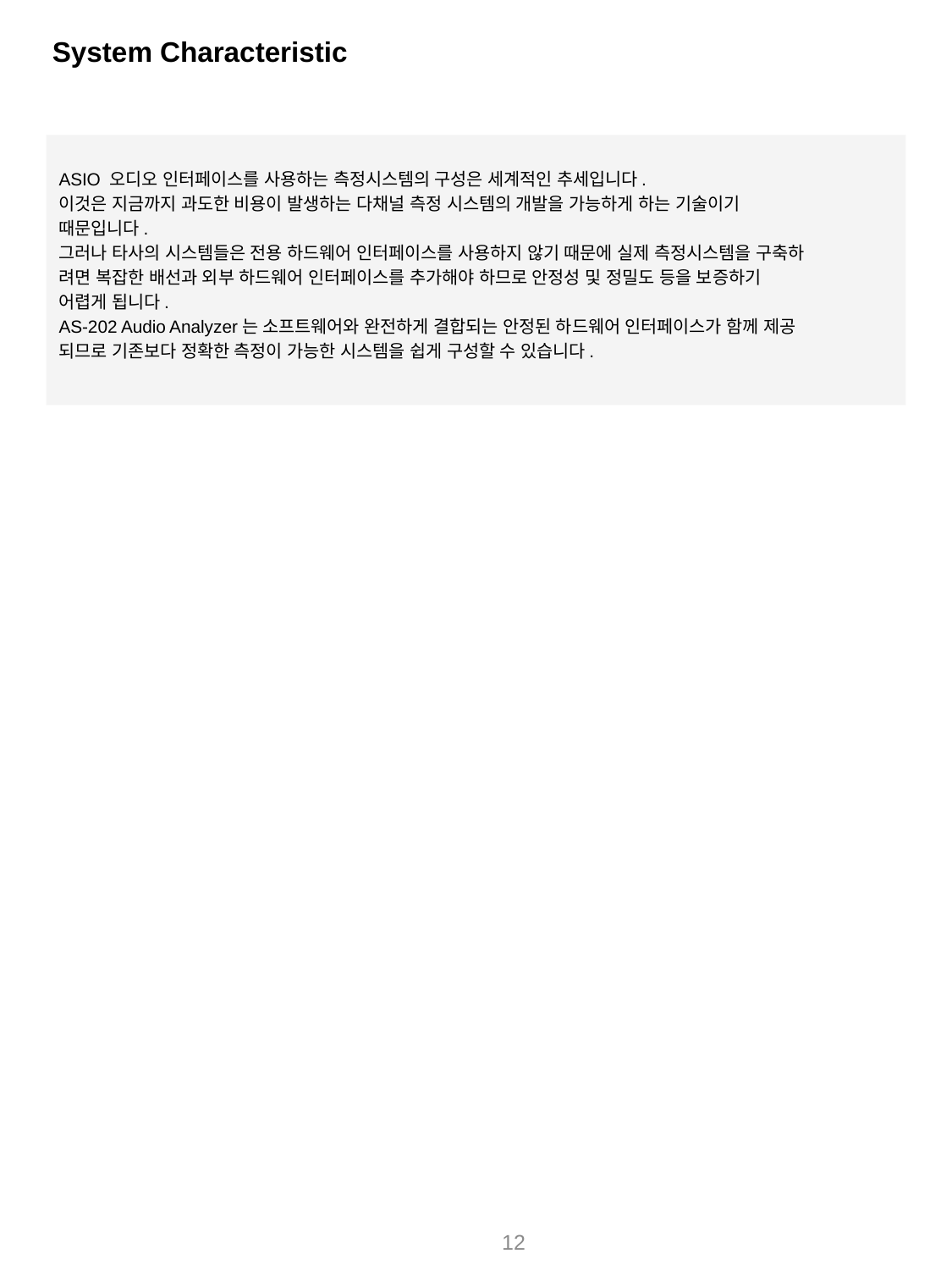

System Characteristic

ASIO 오디오 인터페이스를 사용하는 측정시스템의 구성은 세계적인 추세입니다.
이것은 지금까지 과도한 비용이 발생하는 다채널 측정 시스템의 개발을 가능하게 하는 기술이기
때문입니다.
그러나 타사의 시스템들은 전용 하드웨어 인터페이스를 사용하지 않기 때문에 실제 측정시스템을 구축하
려면 복잡한 배선과 외부 하드웨어 인터페이스를 추가해야 하므로 안정성 및 정밀도 등을 보증하기
어렵게 됩니다.
AS-202 Audio Analyzer는 소프트웨어와 완전하게 결합되는 안정된 하드웨어 인터페이스가 함께 제공
되므로 기존보다 정확한 측정이 가능한 시스템을 쉽게 구성할 수 있습니다.

12